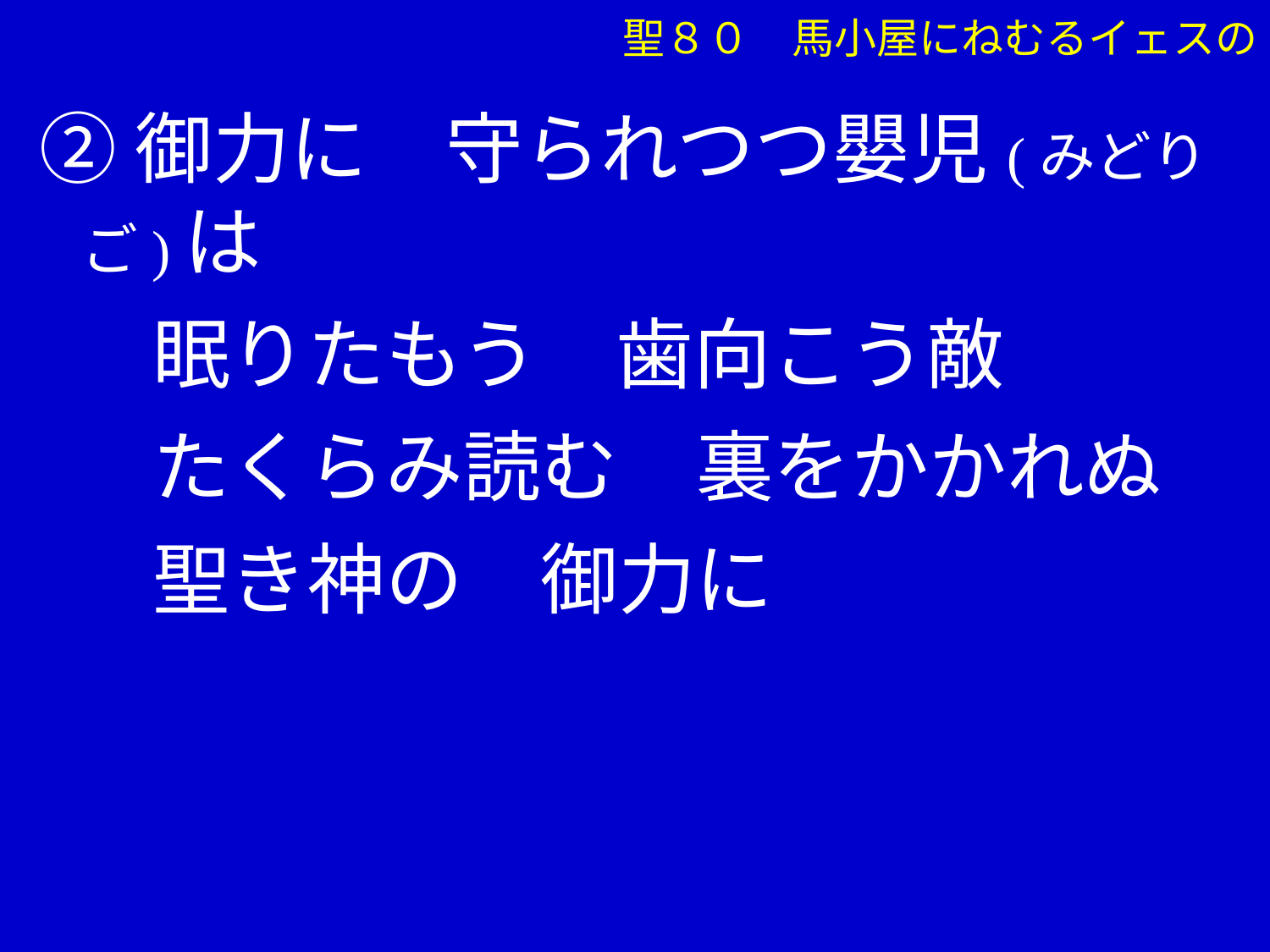

②御力に　守られつつ嬰児(みどりご)は
 　眠りたもう　歯向こう敵
 　たくらみ読む　裏をかかれぬ
 　聖き神の　御力に
聖８０　馬小屋にねむるイェスの